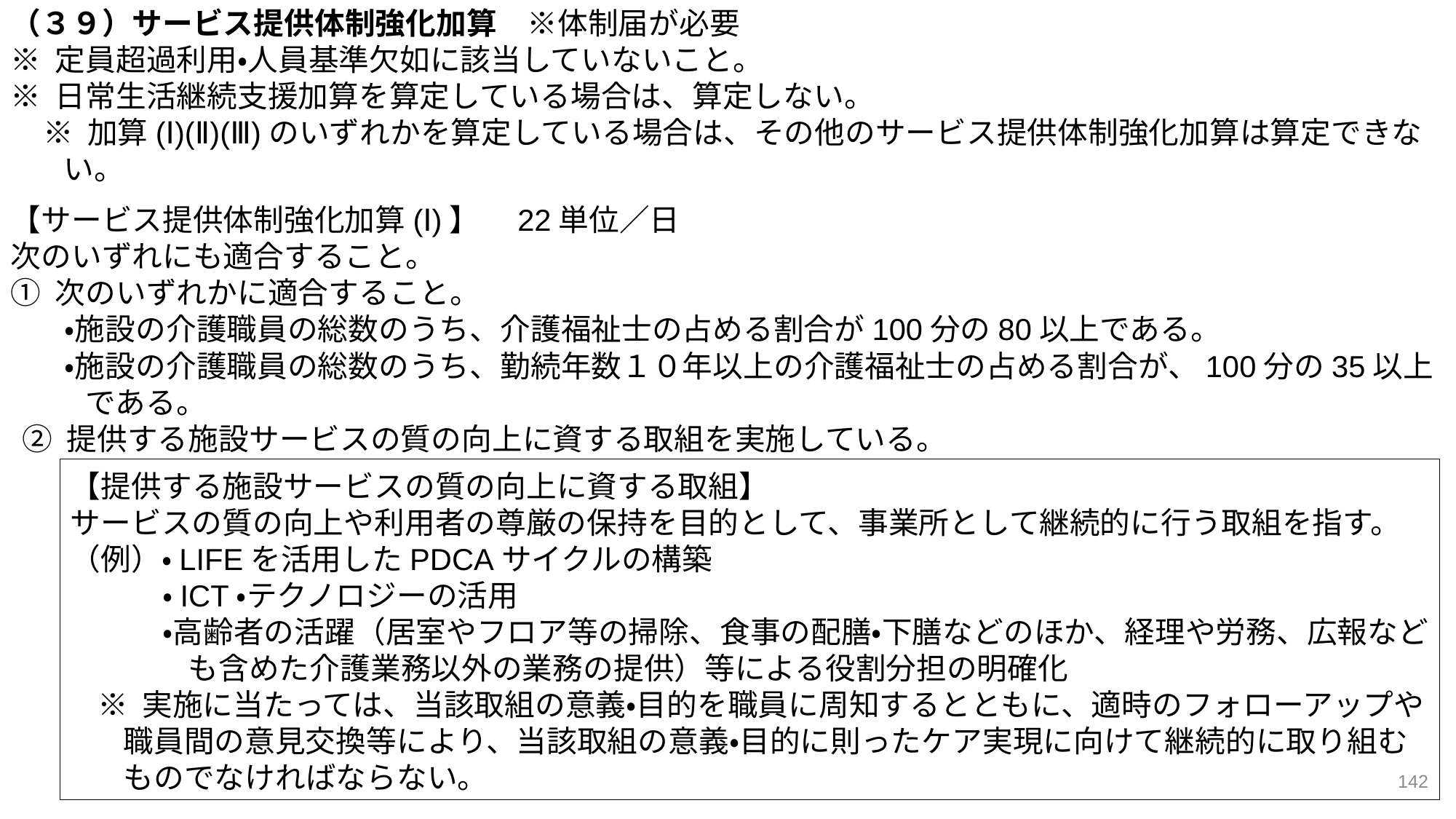

（３９）サービス提供体制強化加算　※体制届が必要
※ 定員超過利用・人員基準欠如に該当していないこと。
※ 日常生活継続支援加算を算定している場合は、算定しない。
※ 加算(Ⅰ)(Ⅱ)(Ⅲ)のいずれかを算定している場合は、その他のサービス提供体制強化加算は算定できない。

【サービス提供体制強化加算(Ⅰ)】　22単位／日
次のいずれにも適合すること。
① 次のいずれかに適合すること。
・施設の介護職員の総数のうち、介護福祉士の占める割合が100分の80以上である。
・施設の介護職員の総数のうち、勤続年数１０年以上の介護福祉士の占める割合が、100分の35以上である。
② 提供する施設サービスの質の向上に資する取組を実施している。

【提供する施設サービスの質の向上に資する取組】
サービスの質の向上や利用者の尊厳の保持を目的として、事業所として継続的に行う取組を指す。
（例）・LIFEを活用したPDCAサイクルの構築
・ICT・テクノロジーの活用
・高齢者の活躍（居室やフロア等の掃除、食事の配膳・下膳などのほか、経理や労務、広報なども含めた介護業務以外の業務の提供）等による役割分担の明確化
※ 実施に当たっては、当該取組の意義・目的を職員に周知するとともに、適時のフォローアップや職員間の意見交換等により、当該取組の意義・目的に則ったケア実現に向けて継続的に取り組むものでなければならない。
142